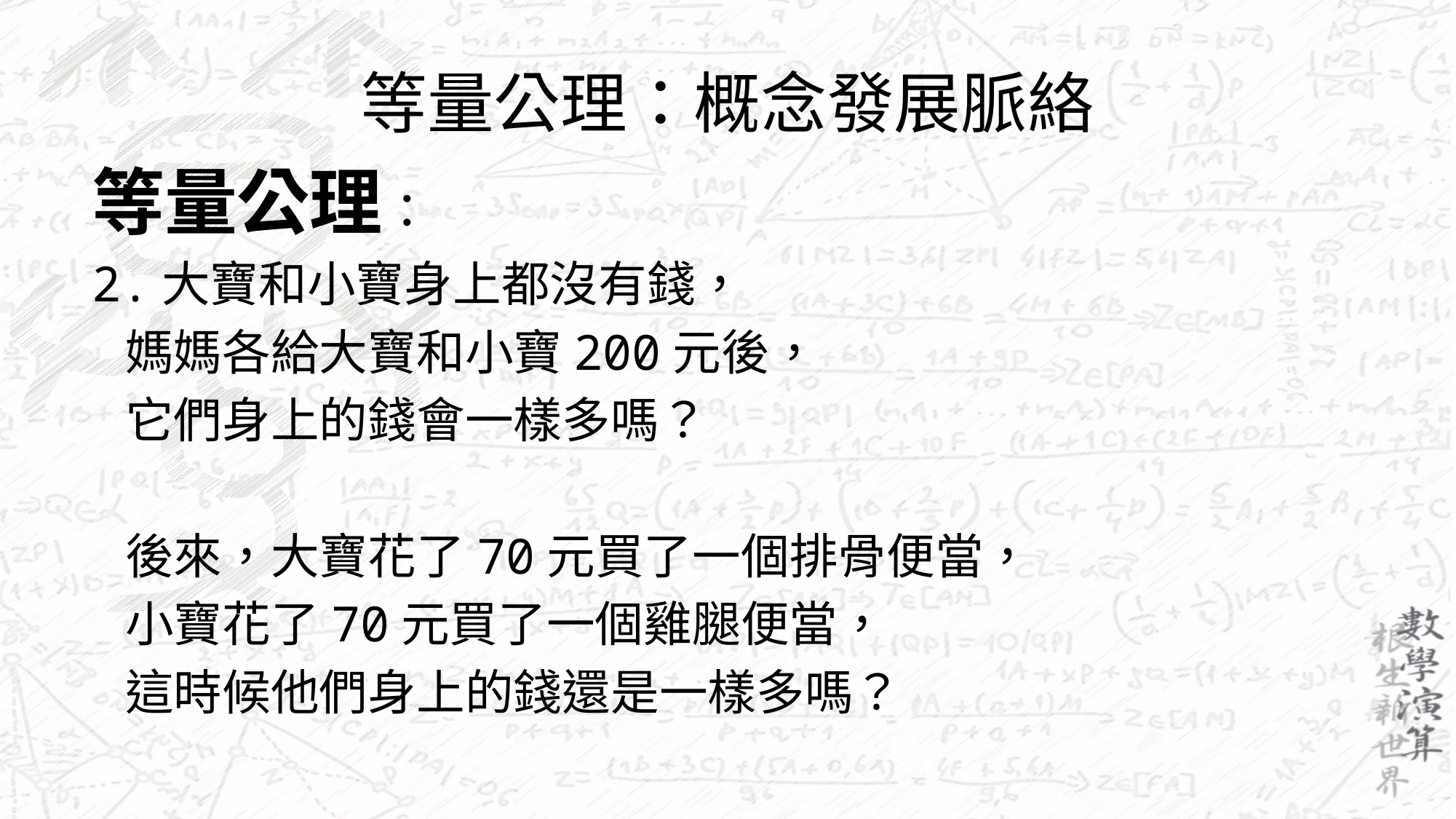

# 等量公理：概念發展脈絡
等量公理：
2.大寶和小寶身上都沒有錢，
  媽媽各給大寶和小寶200元後，
  它們身上的錢會一樣多嗎？

  後來，大寶花了70元買了一個排骨便當，
  小寶花了70元買了一個雞腿便當，
  這時候他們身上的錢還是一樣多嗎？